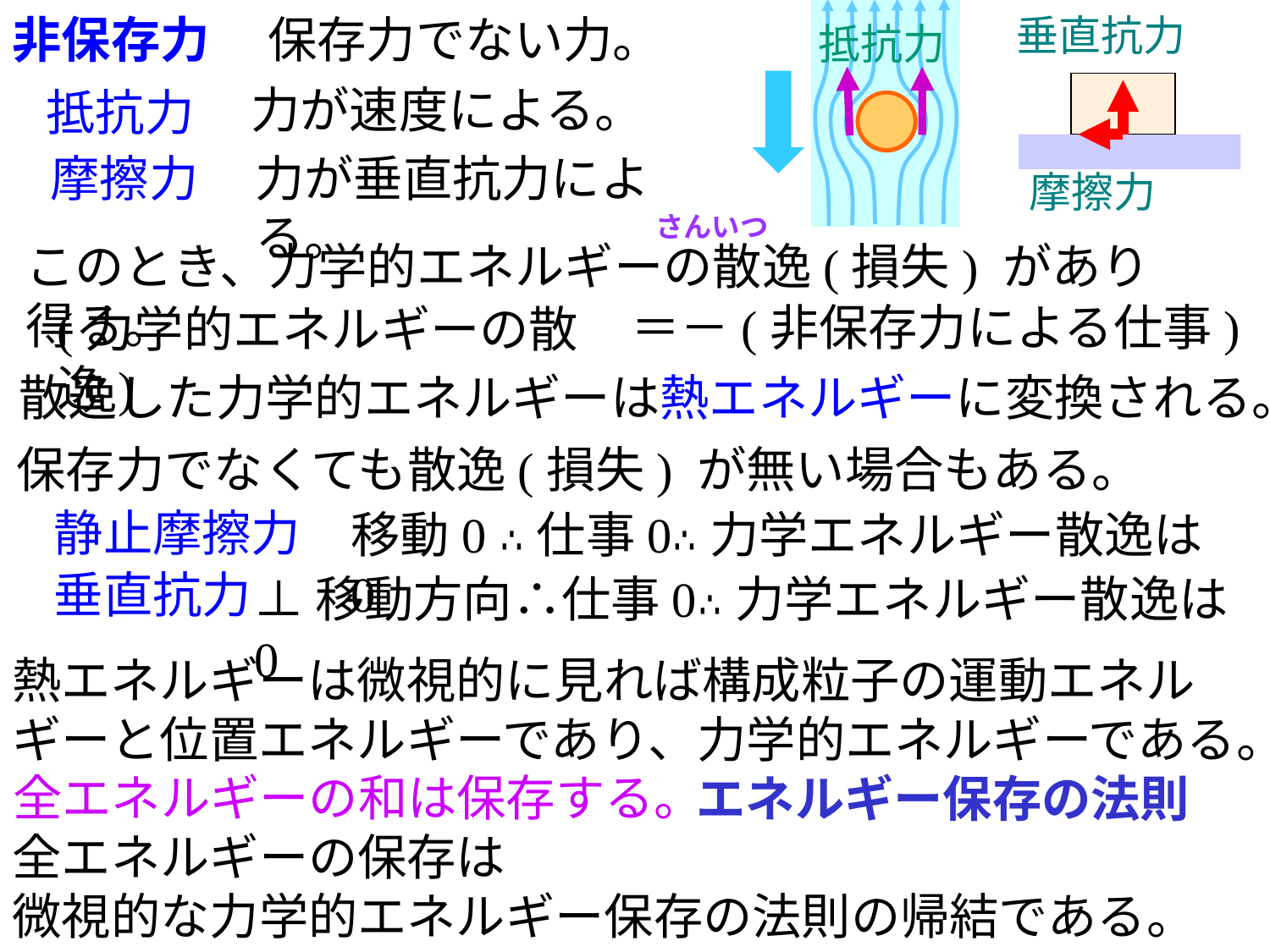

非保存力
保存力でない力。
垂直抗力

摩擦力
抵抗力

力が速度による。
抵抗力
摩擦力
力が垂直抗力による。
さんいつ
このとき、力学的エネルギーの散逸(損失) があり得る。
＝－(非保存力による仕事)
(力学的エネルギーの散逸)
散逸した力学的エネルギーは熱エネルギーに変換される。
保存力でなくても散逸(損失) が無い場合もある。
静止摩擦力
移動0 ∴仕事0∴力学エネルギー散逸は0
垂直抗力
⊥移動方向∴仕事0∴力学エネルギー散逸は0
熱エネルギーは微視的に見れば構成粒子の運動エネルギーと位置エネルギーであり、力学的エネルギーである。
全エネルギーの和は保存する。
エネルギー保存の法則
全エネルギーの保存は
微視的な力学的エネルギー保存の法則の帰結である。